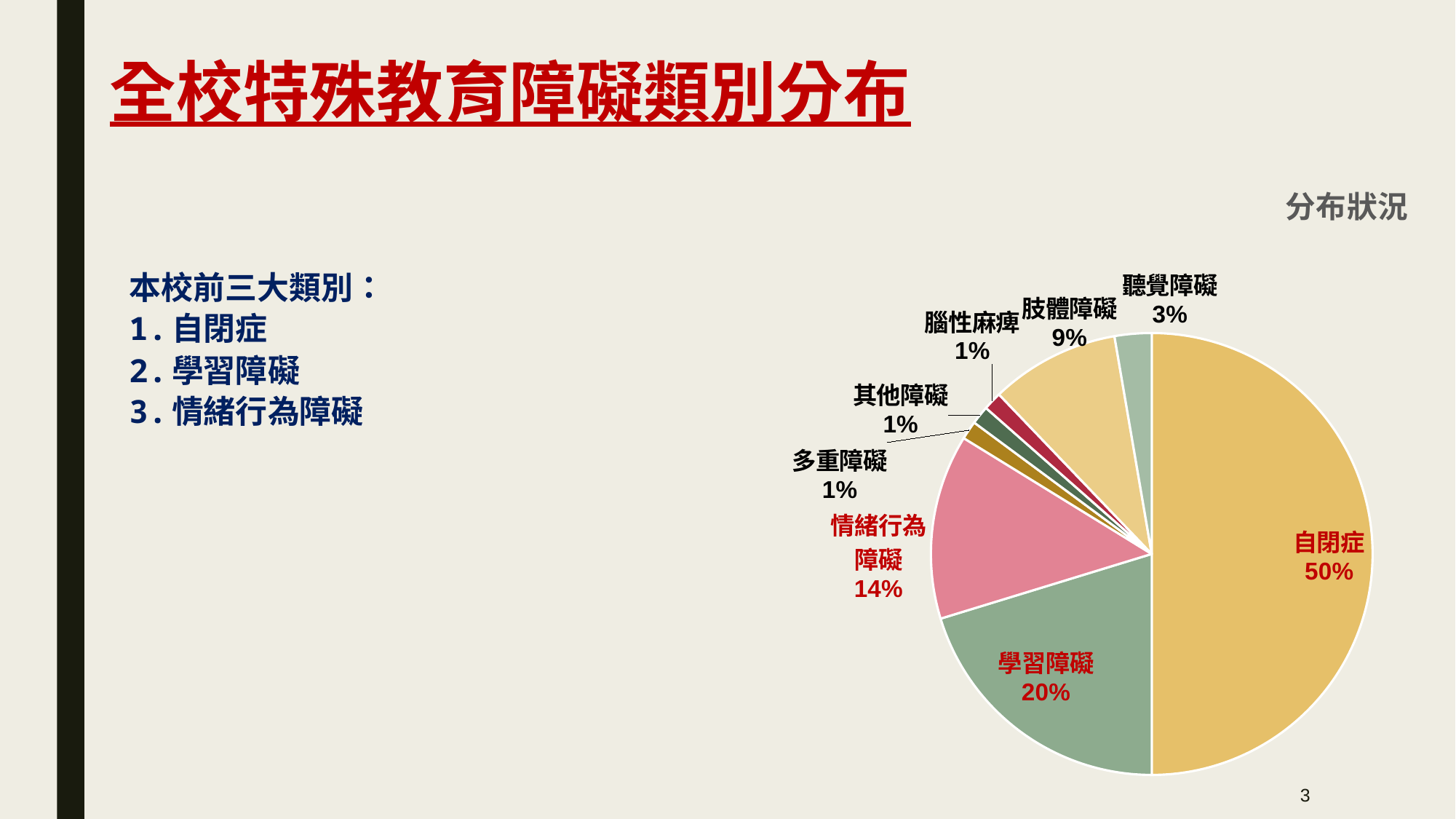

全校特殊教育障礙類別分布

### Chart:

| Category | 分布狀況 |
|---|---|
| 自閉症 | 37.0 |
| 學習障礙 | 15.0 |
| 情緒行為障礙 | 10.0 |
| 多重障礙 | 1.0 |
| 其他障礙 | 1.0 |
| 腦性麻痺 | 1.0 |
| 肢體障礙 | 7.0 |
| 聽覺障礙 | 2.0 |
# 本校前三大類別：
1.自閉症
2.學習障礙
3.情緒行為障礙
3